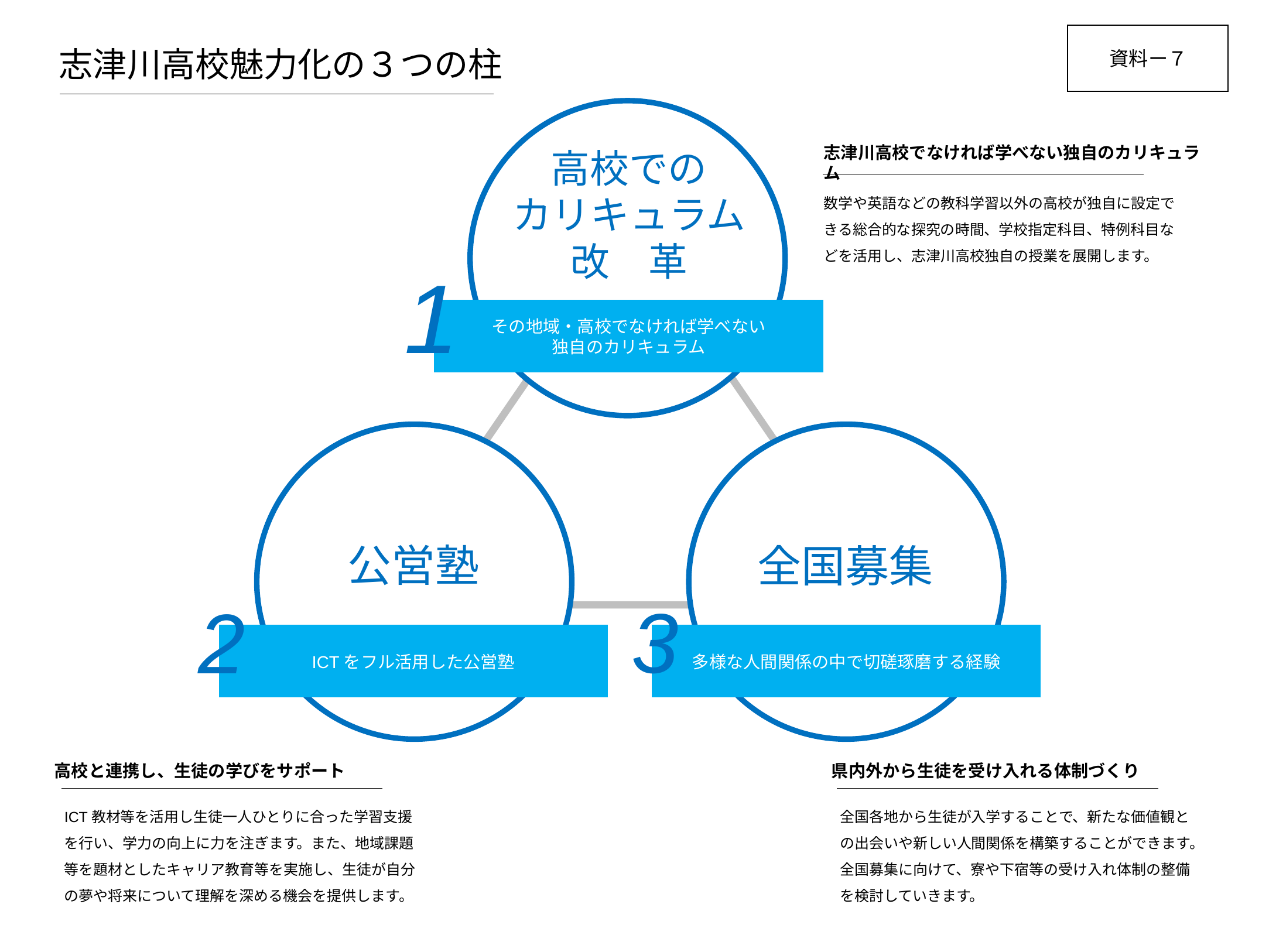

志津川高校魅力化の３つの柱
資料ー７

志津川高校でなければ学べない独自のカリキュラム
高校での
カリキュラム
改　革
数学や英語などの教科学習以外の高校が独自に設定できる総合的な探究の時間、学校指定科目、特例科目などを活用し、志津川高校独自の授業を展開します。
1
その地域・高校でなければ学べない
独自のカリキュラム
公営塾
全国募集
3
2
多様な人間関係の中で切磋琢磨する経験
ICTをフル活用した公営塾
高校と連携し、生徒の学びをサポート
県内外から生徒を受け入れる体制づくり
ICT教材等を活用し生徒一人ひとりに合った学習支援を行い、学力の向上に力を注ぎます。また、地域課題等を題材としたキャリア教育等を実施し、生徒が自分の夢や将来について理解を深める機会を提供します。
全国各地から生徒が入学することで、新たな価値観との出会いや新しい人間関係を構築することができます。全国募集に向けて、寮や下宿等の受け入れ体制の整備を検討していきます。